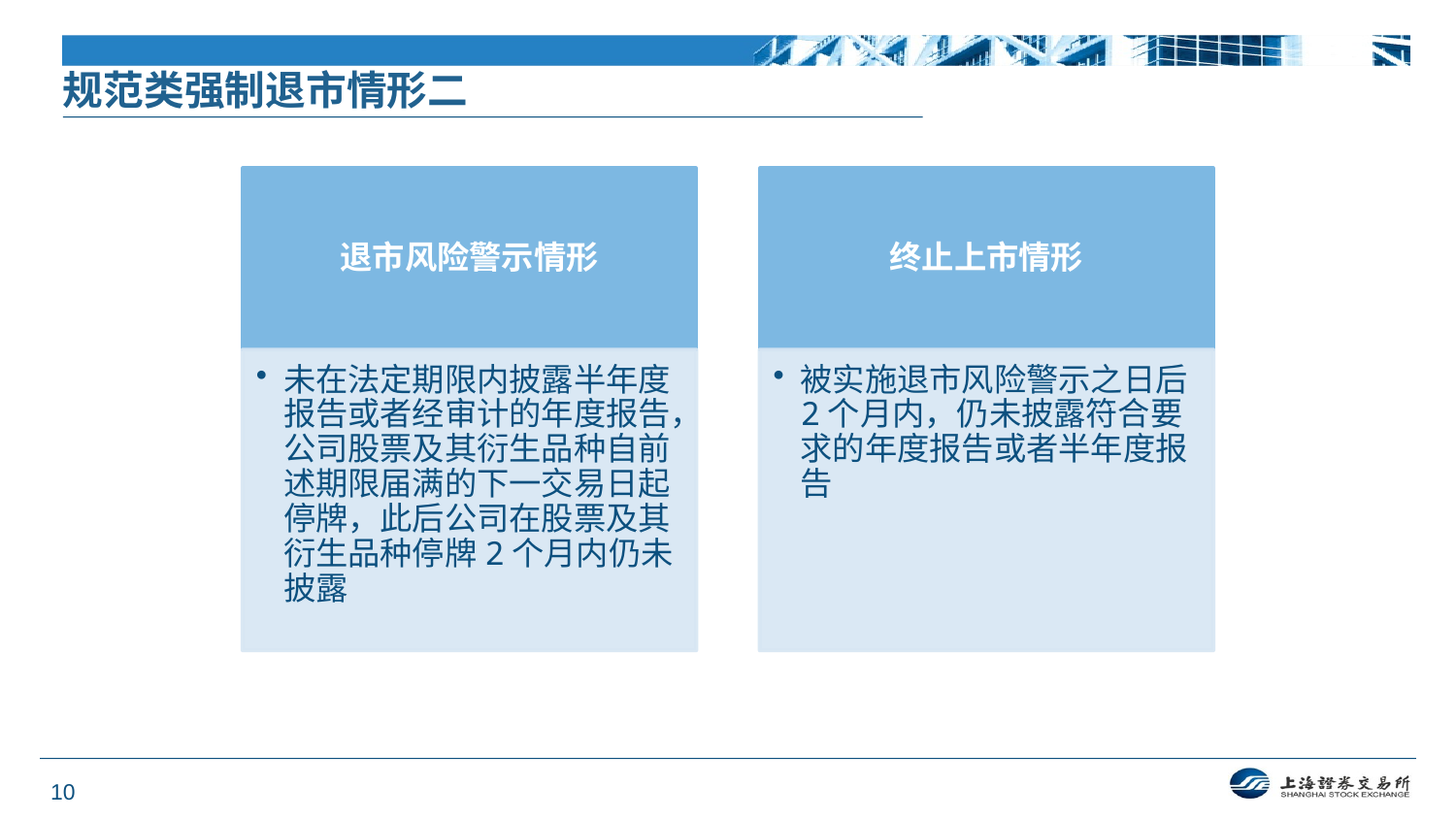

规范类强制退市情形二
退市风险警示情形
未在法定期限内披露半年度报告或者经审计的年度报告，公司股票及其衍生品种自前述期限届满的下一交易日起停牌，此后公司在股票及其衍生品种停牌2个月内仍未披露
终止上市情形
被实施退市风险警示之日后2个月内，仍未披露符合要求的年度报告或者半年度报告
10